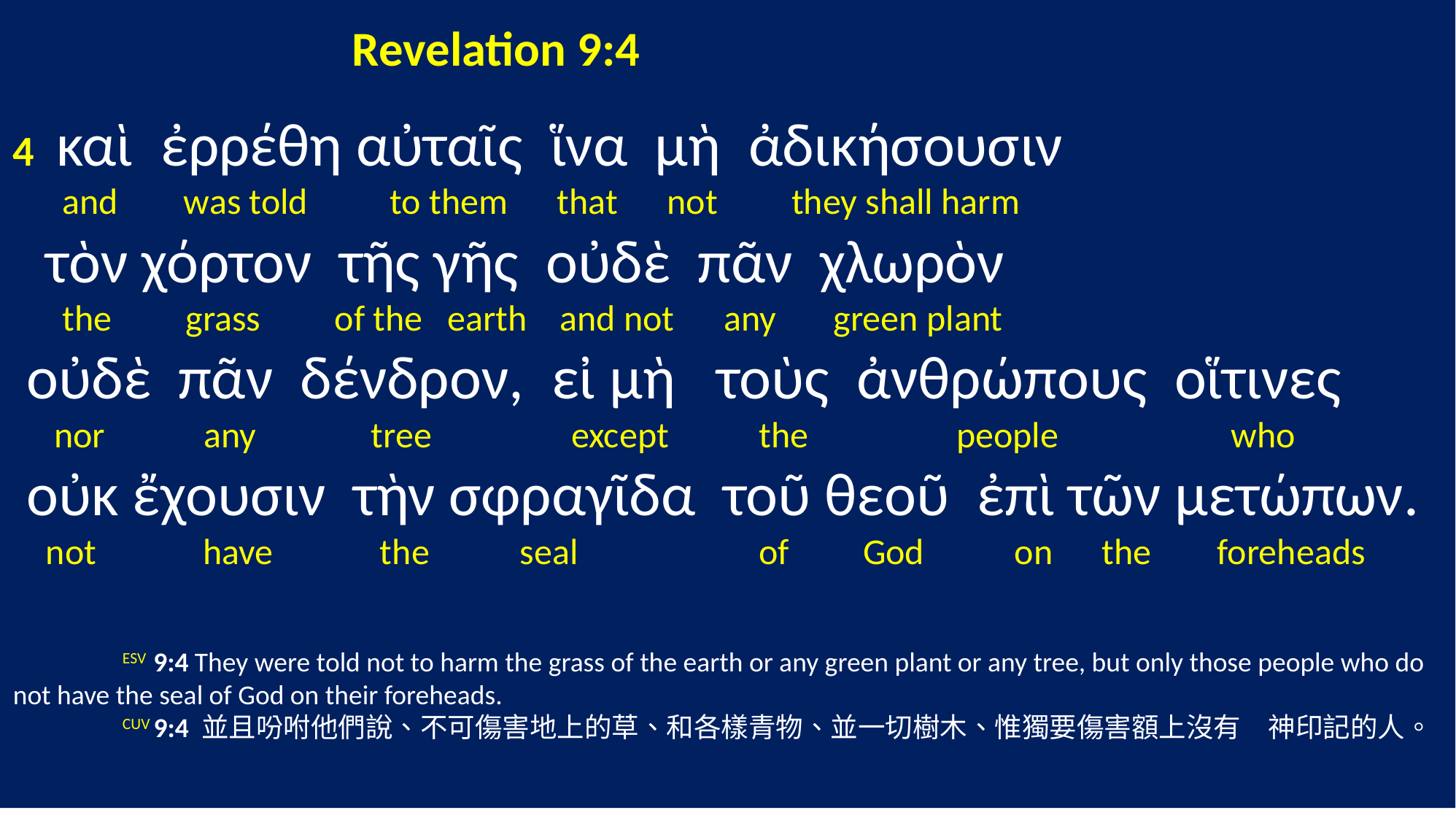

Revelation 9:4

4  καὶ  ἐρρέθη αὐταῖς  ἵνα  μὴ  ἀδικήσουσιν
      and        was told          to them      that      not         they shall harm
   τὸν χόρτον  τῆς γῆς  οὐδὲ  πᾶν  χλωρὸν
      the         grass         of the   earth    and not      any       green plant
 οὐδὲ  πᾶν  δένδρον,  εἰ μὴ   τοὺς  ἀνθρώπους  οἵτινες
     nor            any              tree                 except           the                  people                     who
 οὐκ ἔχουσιν  τὴν σφραγῖδα  τοῦ θεοῦ  ἐπὶ τῶν μετώπων.
    not             have             the           seal                      of         God           on      the        foreheads

	ESV  9:4 They were told not to harm the grass of the earth or any green plant or any tree, but only those people who do not have the seal of God on their foreheads.
	CUV 9:4 並且吩咐他們說、不可傷害地上的草、和各樣青物、並一切樹木、惟獨要傷害額上沒有　神印記的人。